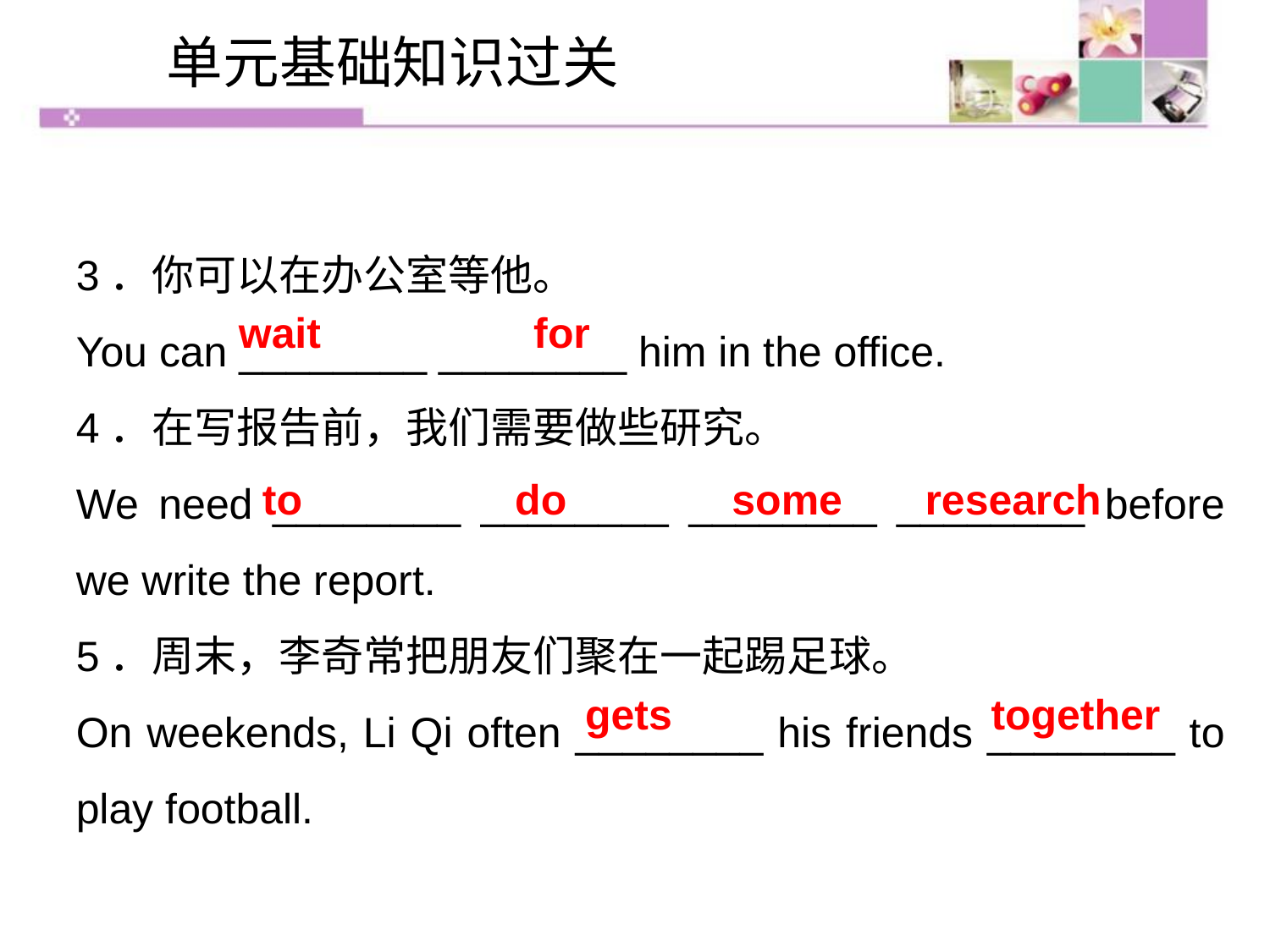

单元基础知识过关
3．你可以在办公室等他。
You can ________ ________ him in the office.
4．在写报告前，我们需要做些研究。
We need ________ ________ ________ ________ before we write the report.
5．周末，李奇常把朋友们聚在一起踢足球。
On weekends, Li Qi often ________ his friends ________ to play football.
wait                  for
to                  do              some       research
gets                           together